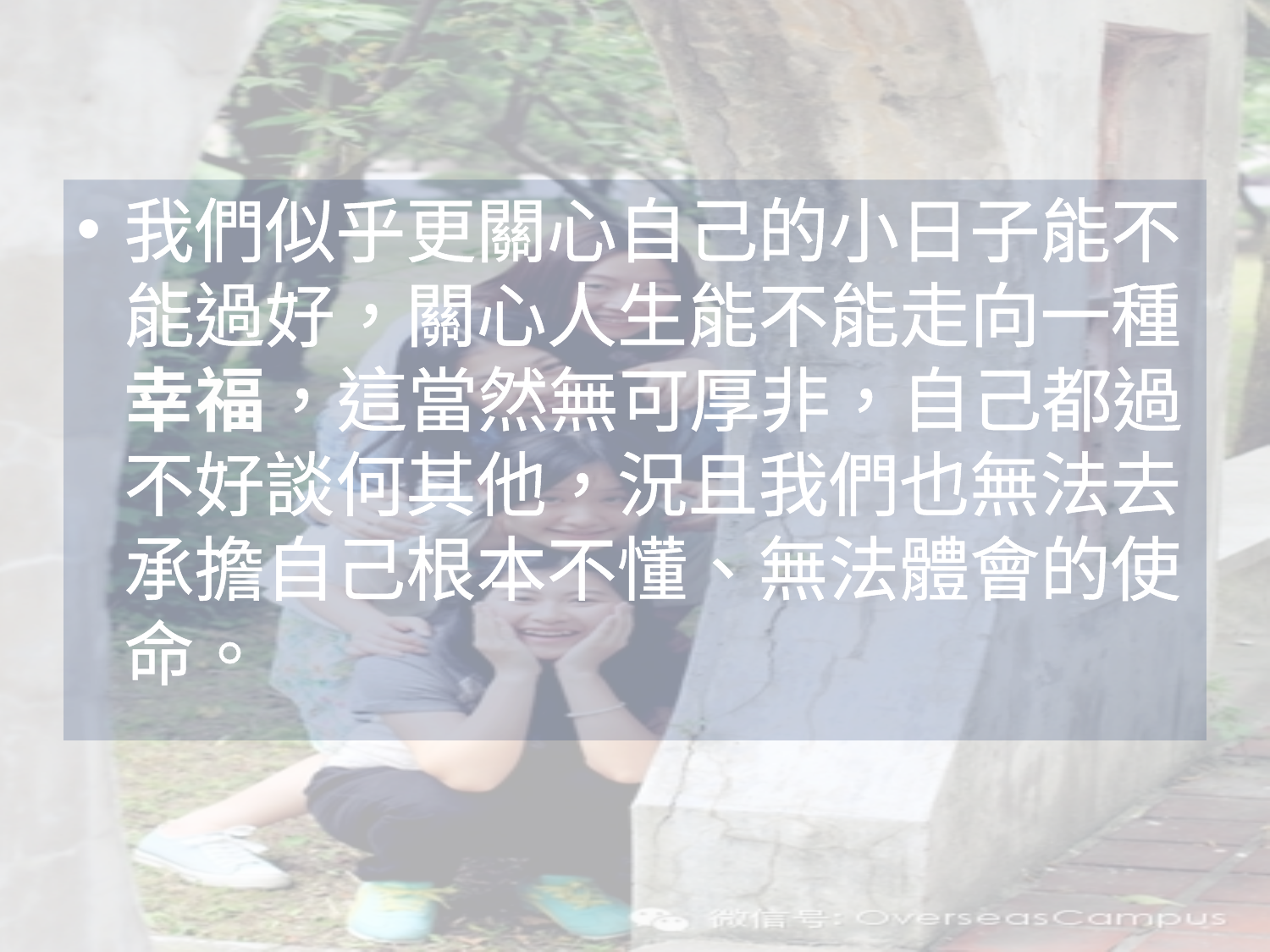

我們似乎更關心自己的小日子能不能過好，關心人生能不能走向一種幸福，這當然無可厚非，自己都過不好談何其他，況且我們也無法去承擔自己根本不懂、無法體會的使命。